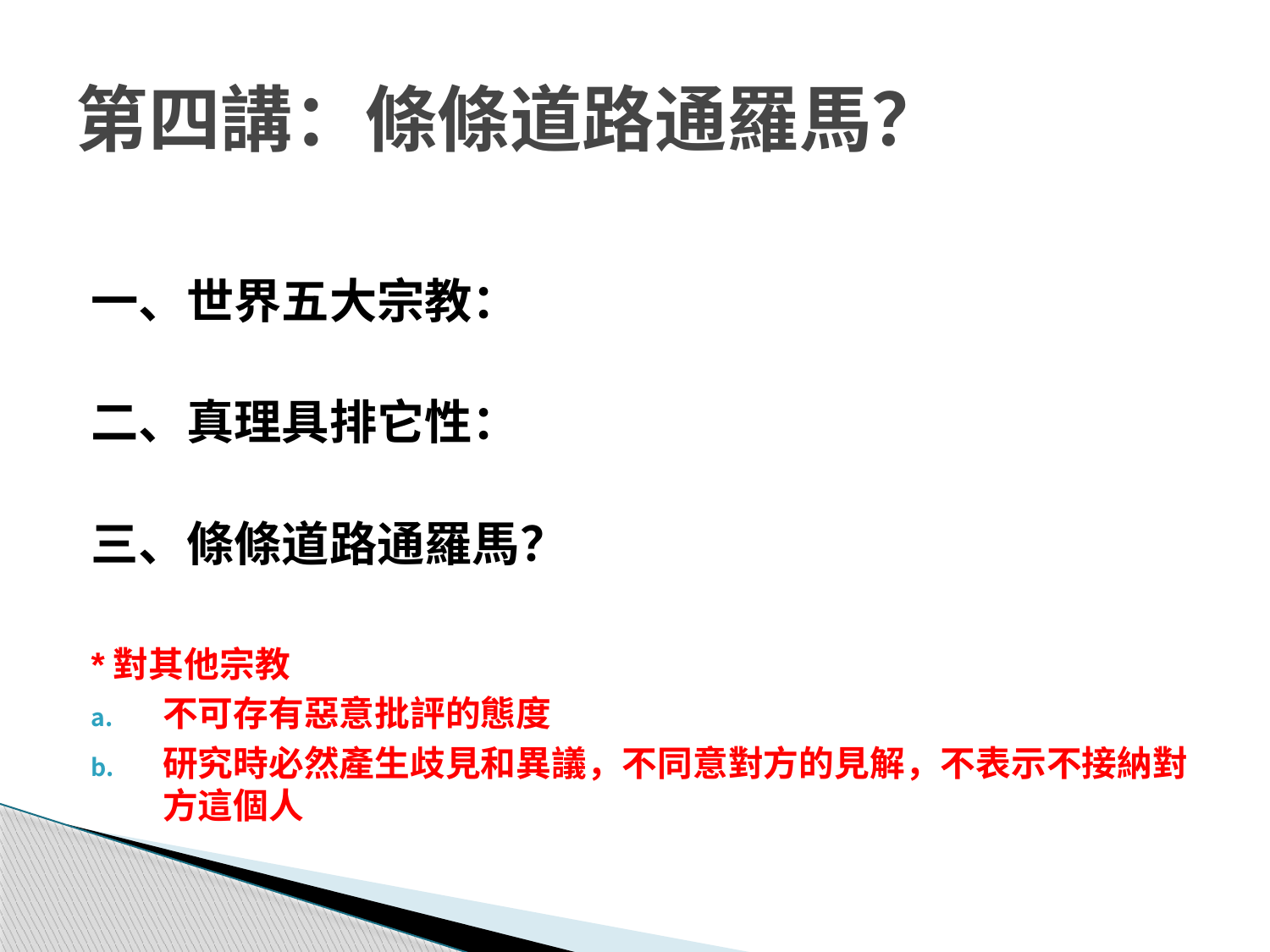

# 第四講：條條道路通羅馬？
一、世界五大宗教：
二、真理具排它性：
三、條條道路通羅馬？

*對其他宗教
不可存有惡意批評的態度
研究時必然產生歧見和異議，不同意對方的見解，不表示不接納對方這個人